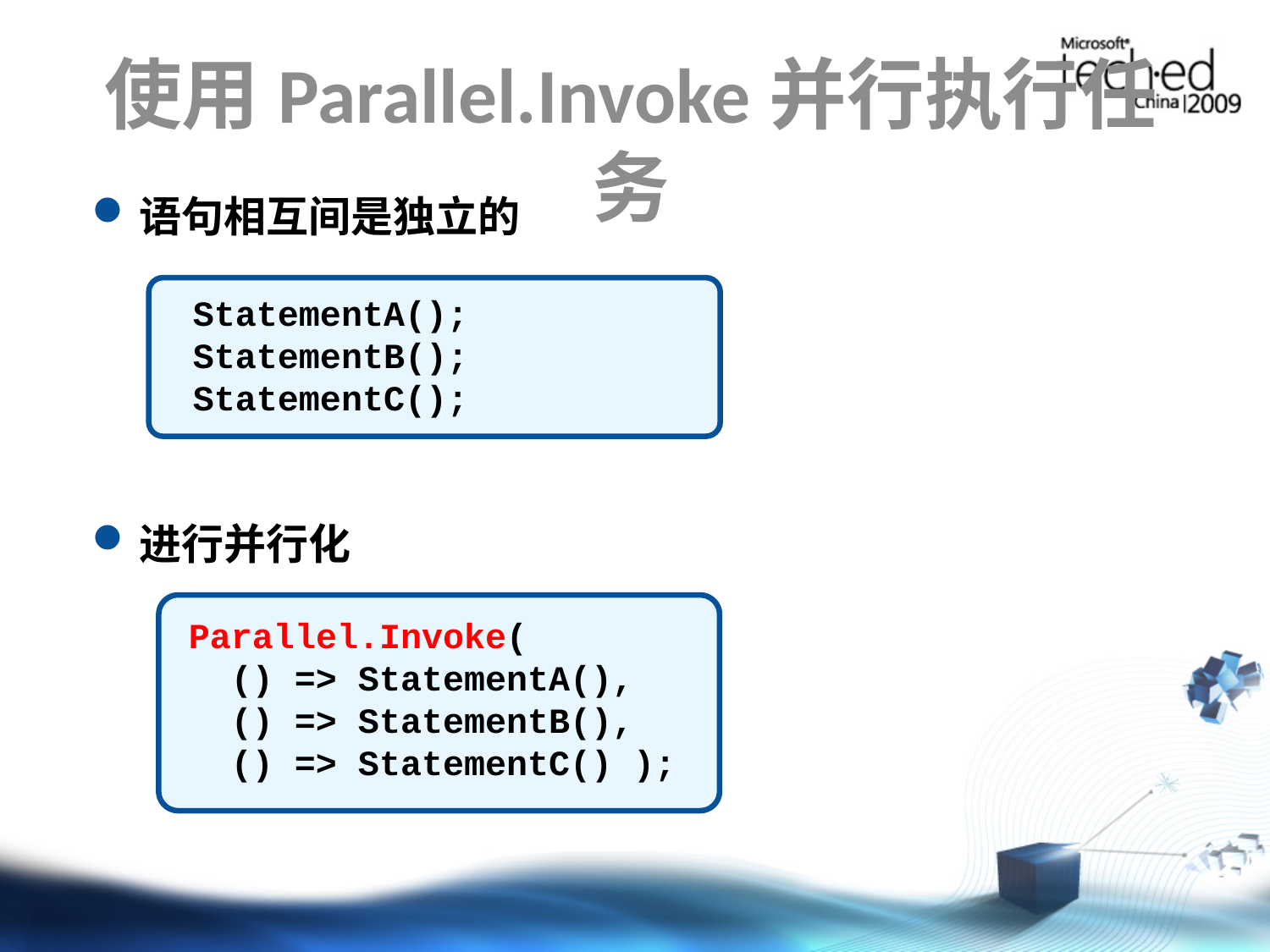

# 使用Parallel.Invoke并行执行任务
语句相互间是独立的

StatementA();
StatementB();
StatementC();
进行并行化

Parallel.Invoke(
  () => StatementA(),
  () => StatementB(),
  () => StatementC() );